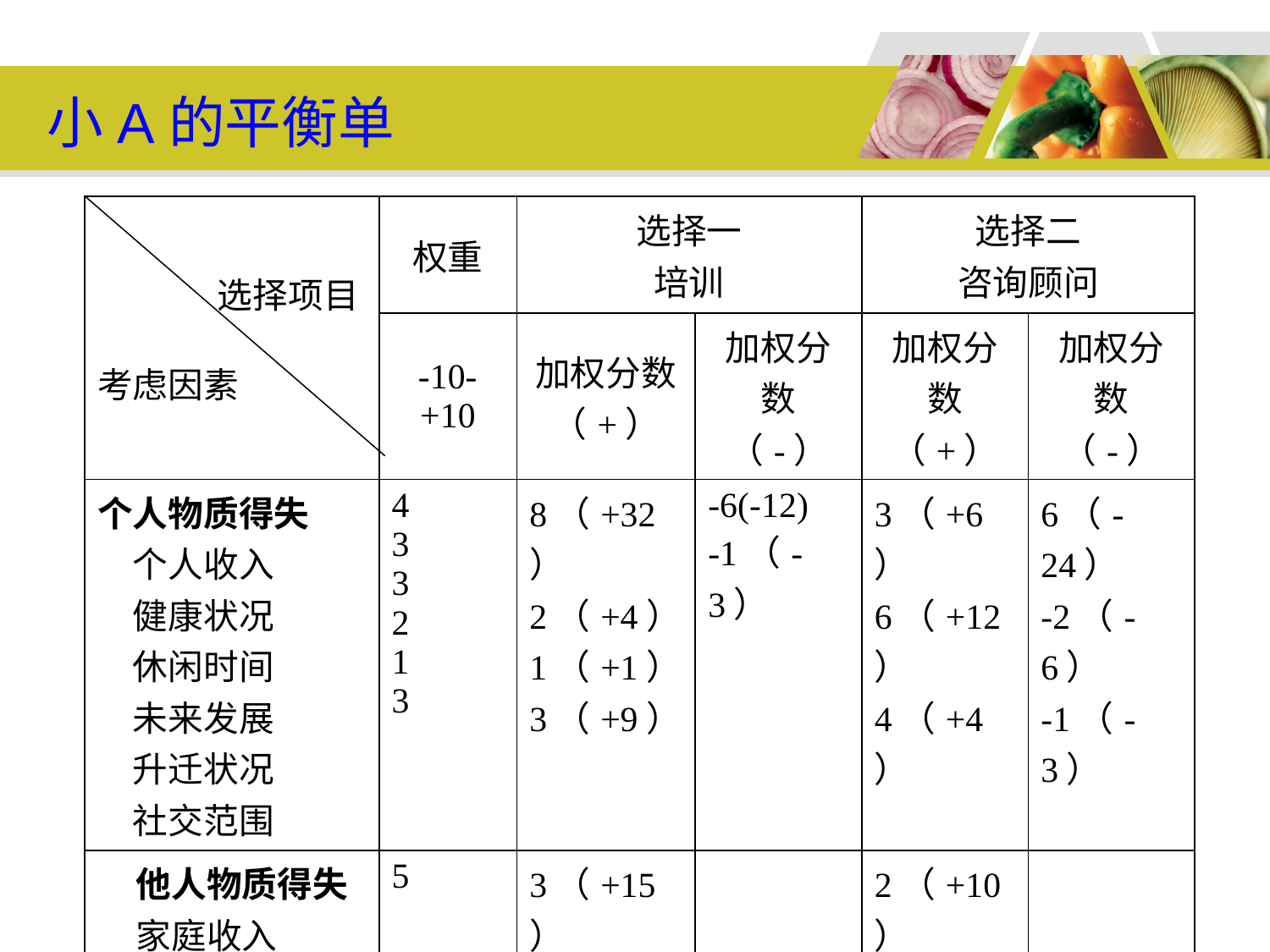

# 小A的平衡单
| 选择项目 考虑因素 | 权重 | 选择一 培训 |  | 选择二 咨询顾问 |  |
| --- | --- | --- | --- | --- | --- |
|  | -10-+10 | 加权分数 （+） | 加权分数 （-） | 加权分数 （+） | 加权分数 （-） |
| 个人物质得失 　个人收入 　健康状况 　休闲时间 　未来发展 　升迁状况 　社交范围 | 4 3 3 2 1 3 | 8（+32） 2（+4） 1（+1） 3（+9） | -6(-12) -1（-3） | 3（+6） 6（+12） 4（+4） | 6（-24） -2（-6） -1（-3） |
| 他人物质得失 家庭收入 | 5 | 3（+15） |  | 2（+10） |  |